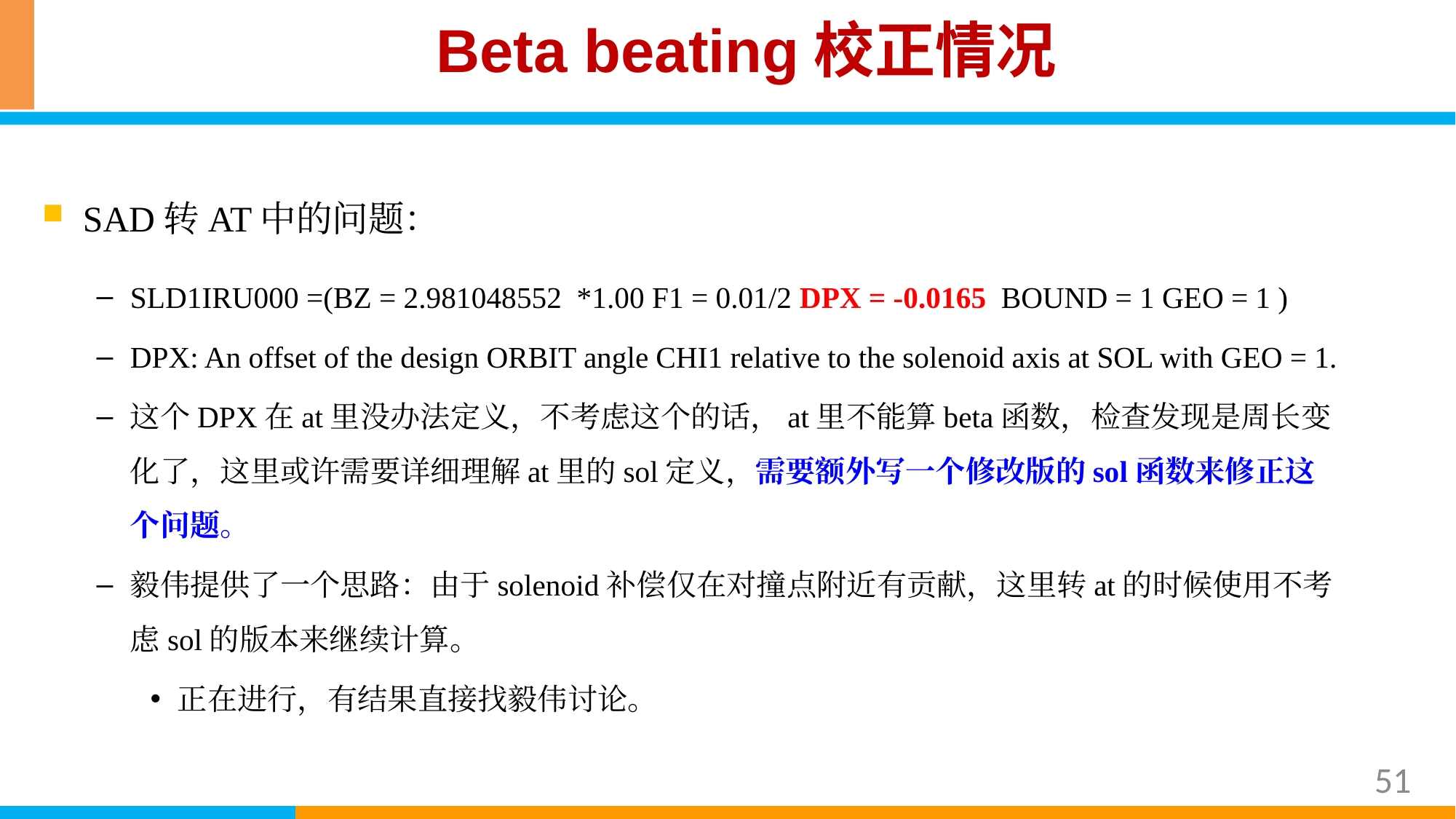

Beta beating校正情况
SAD转AT中的问题：
SLD1IRU000 =(BZ = 2.981048552  *1.00 F1 = 0.01/2 DPX = -0.0165  BOUND = 1 GEO = 1 )
DPX: An offset of the design ORBIT angle CHI1 relative to the solenoid axis at SOL with GEO = 1.
这个DPX在at里没办法定义，不考虑这个的话，at里不能算beta函数，检查发现是周长变化了，这里或许需要详细理解at里的sol定义，需要额外写一个修改版的sol函数来修正这个问题。
毅伟提供了一个思路：由于solenoid补偿仅在对撞点附近有贡献，这里转at的时候使用不考虑sol的版本来继续计算。
正在进行，有结果直接找毅伟讨论。
51